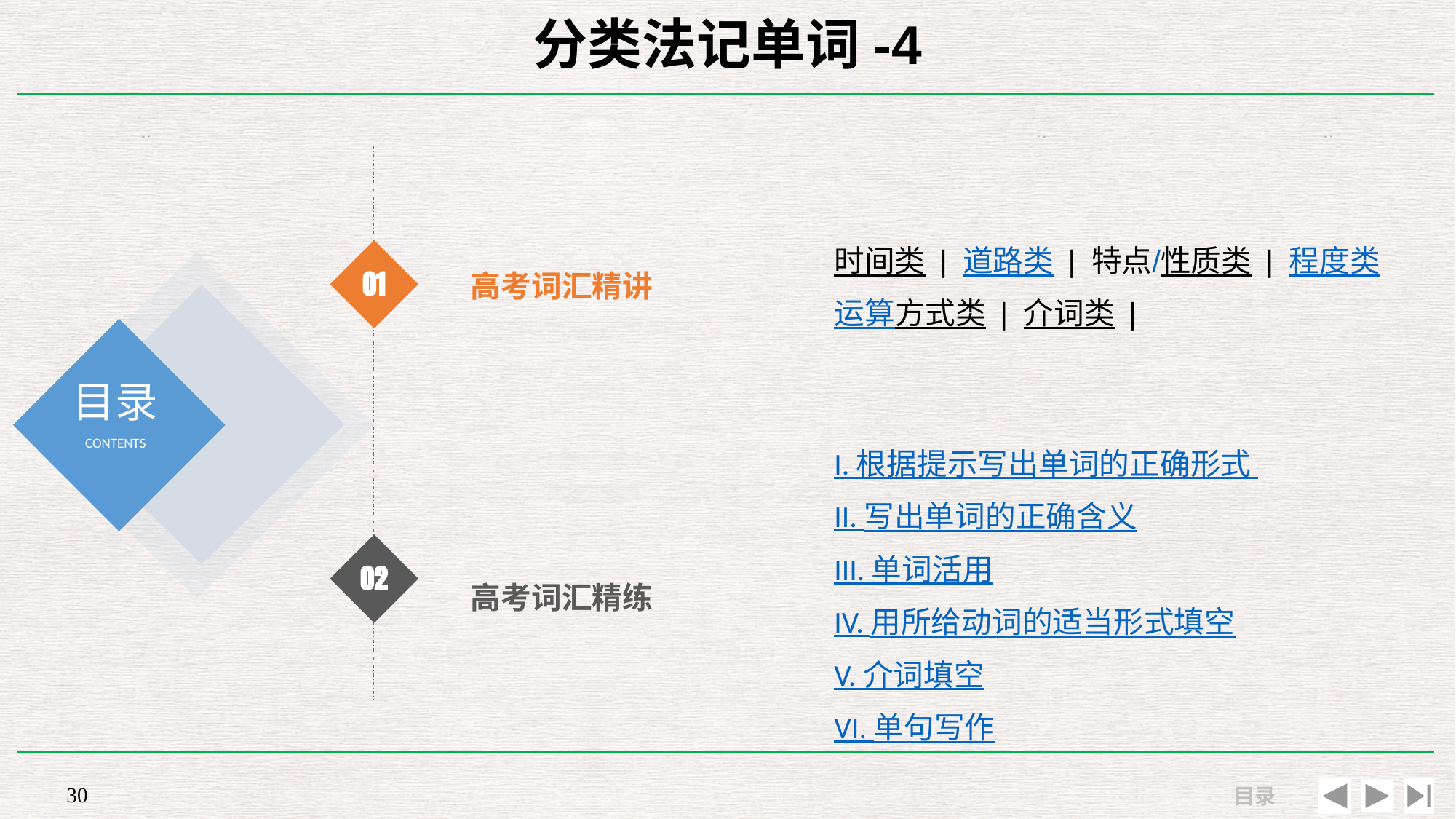

# 分类法记单词-4
高考词汇精讲
时间类 | 道路类 | 特点/性质类 | 程度类
运算方式类 | 介词类 |
01

I. 根据提示写出单词的正确形式
II. 写出单词的正确含义
III. 单词活用
IV. 用所给动词的适当形式填空
V. 介词填空
VI. 单句写作
高考词汇精练
02